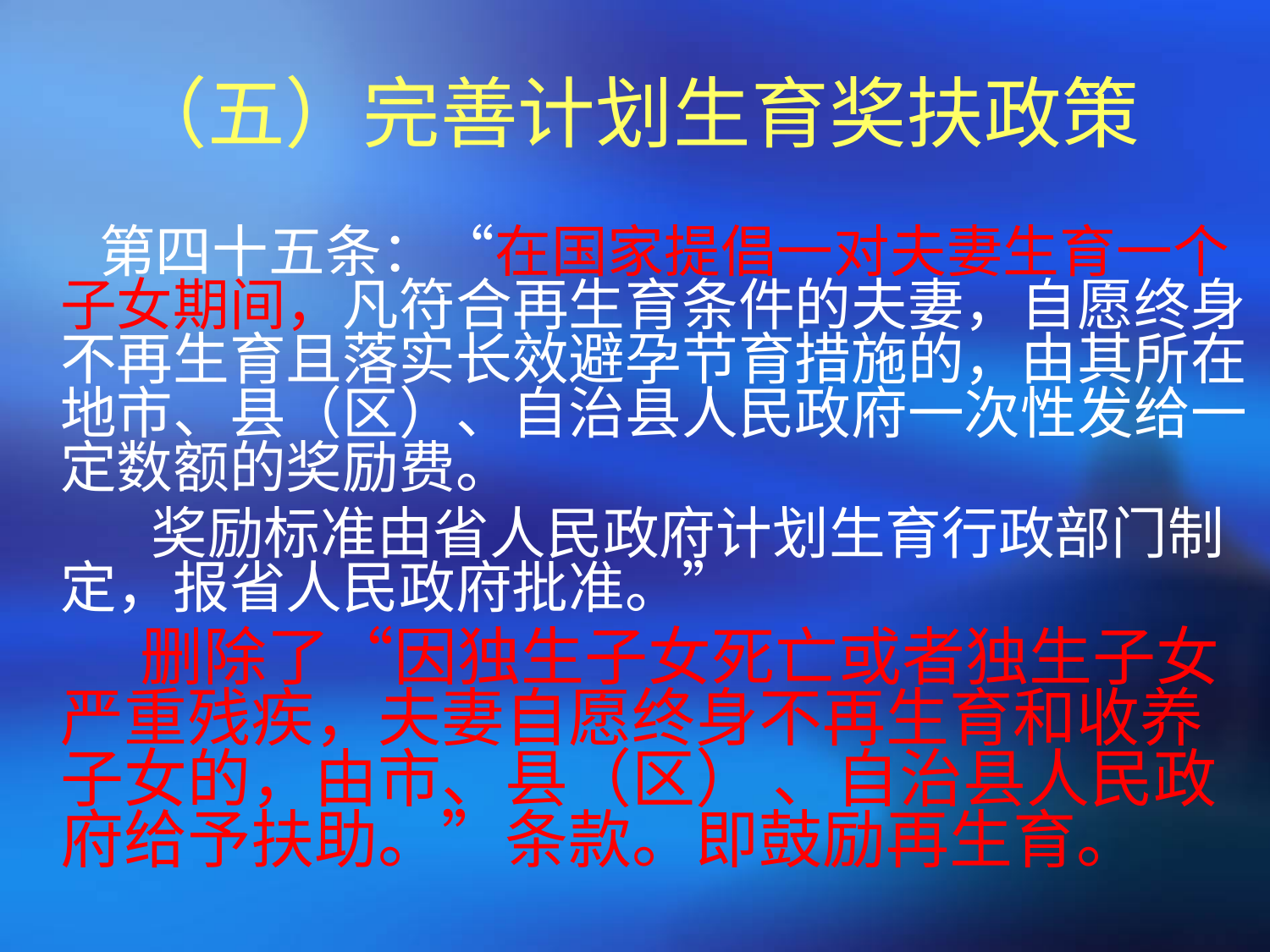

# （五）完善计划生育奖扶政策
          第四十五条：“在国家提倡一对夫妻生育一个子女期间，凡符合再生育条件的夫妻，自愿终身不再生育且落实长效避孕节育措施的，由其所在地市、县（区）、自治县人民政府一次性发给一定数额的奖励费。
　　  奖励标准由省人民政府计划生育行政部门制定，报省人民政府批准。”
         删除了“因独生子女死亡或者独生子女严重残疾，夫妻自愿终身不再生育和收养子女的，由市、县（区） 、自治县人民政府给予扶助。”条款。即鼓励再生育。